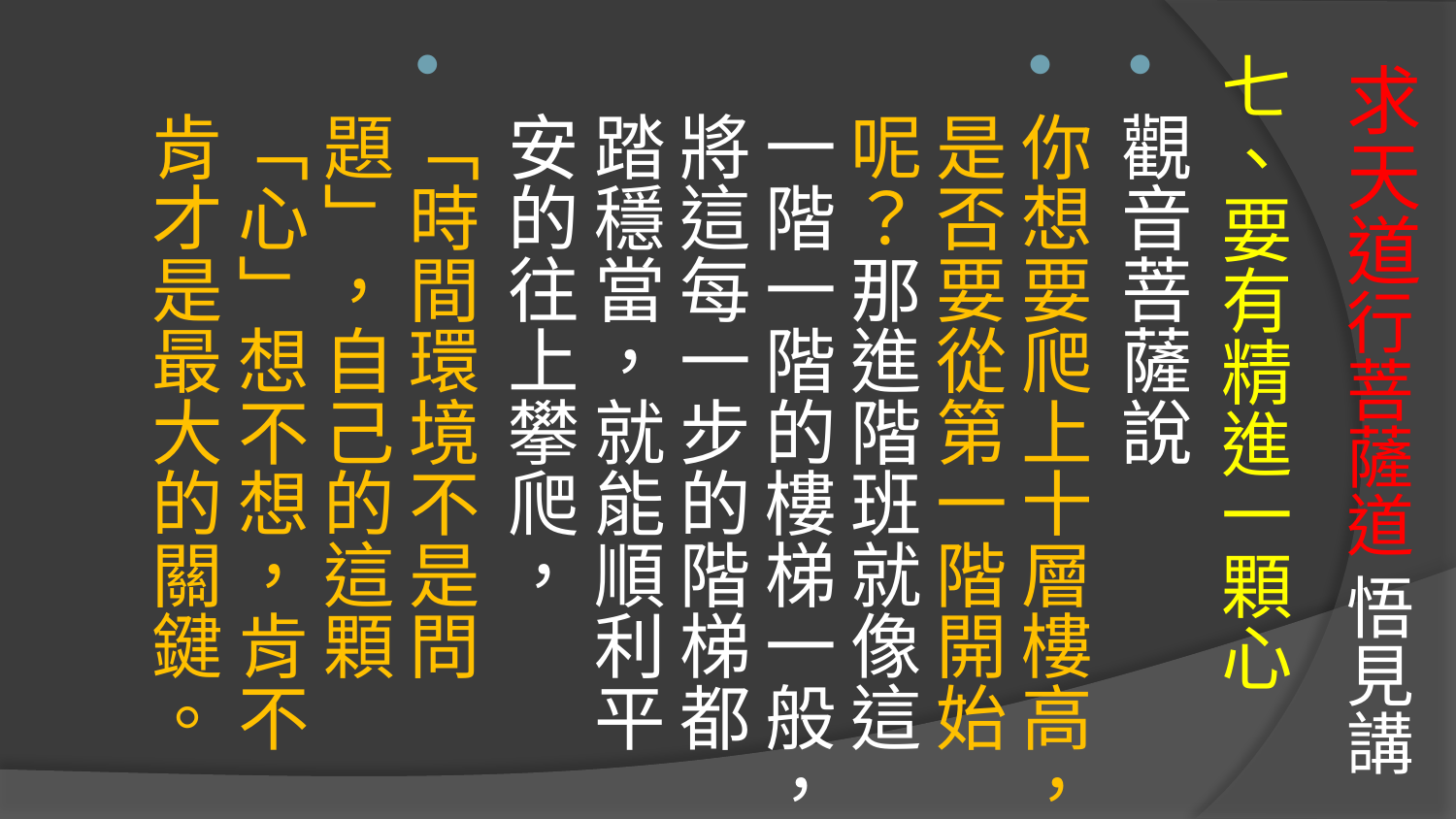

# 求天道行菩薩道 悟見講
七、要有精進一顆心
觀音菩薩說
你想要爬上十層樓高，是否要從第一階開始呢？那進階班就像這一階一階的樓梯一般，將這每一步的階梯都踏穩當，就能順利平安的往上攀爬，
「時間環境不是問題」，自己的這顆「心」想不想，肯不肯才是最大的關鍵。